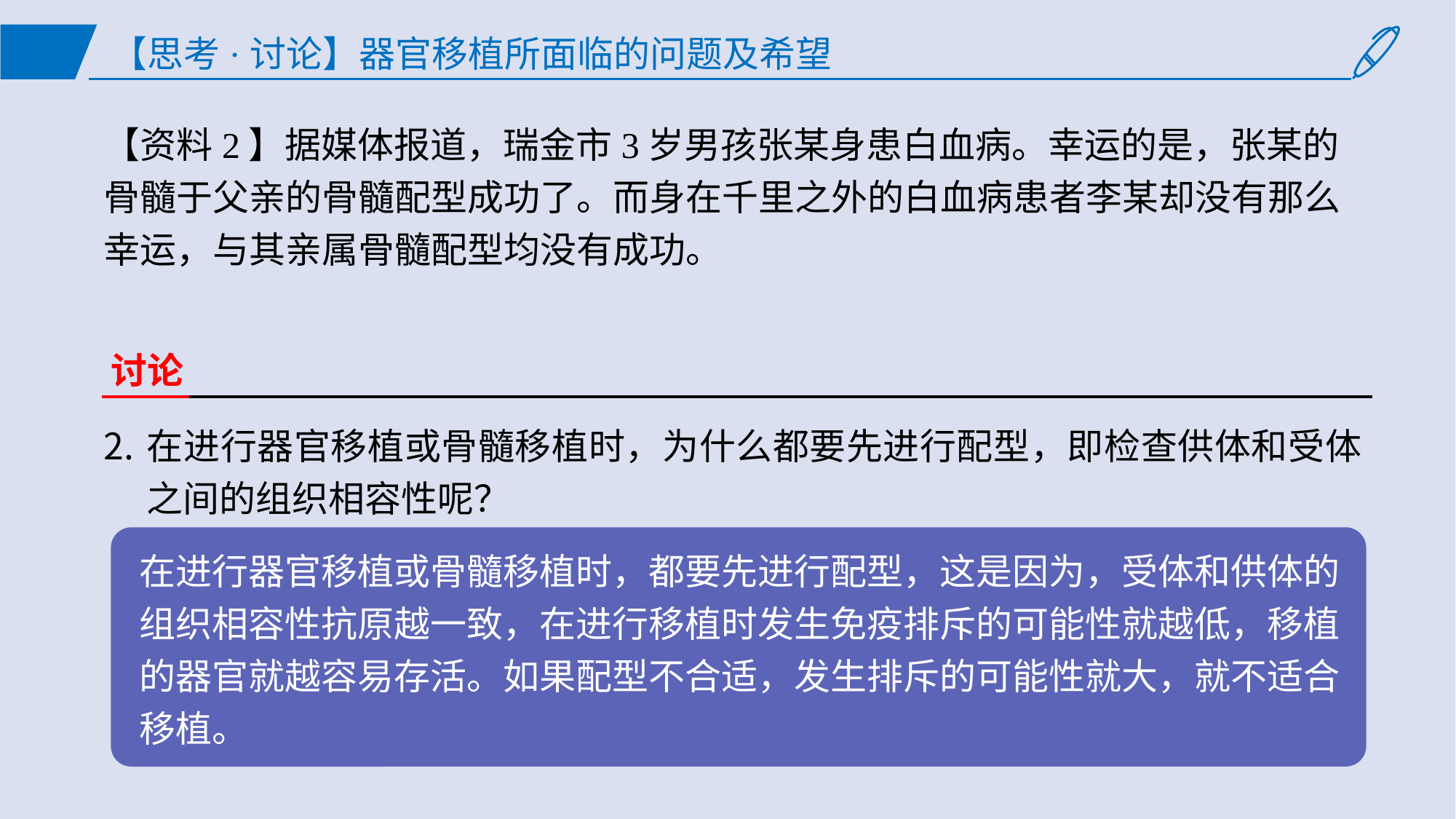

# 【思考·讨论】器官移植所面临的问题及希望
【资料2】据媒体报道，瑞金市3岁男孩张某身患白血病。幸运的是，张某的骨髓于父亲的骨髓配型成功了。而身在千里之外的白血病患者李某却没有那么幸运，与其亲属骨髓配型均没有成功。
讨论
在进行器官移植或骨髓移植时，为什么都要先进行配型，即检查供体和受体之间的组织相容性呢？

在进行器官移植或骨髓移植时，都要先进行配型，这是因为，受体和供体的组织相容性抗原越一致，在进行移植时发生免疫排斥的可能性就越低，移植的器官就越容易存活。如果配型不合适，发生排斥的可能性就大，就不适合移植。